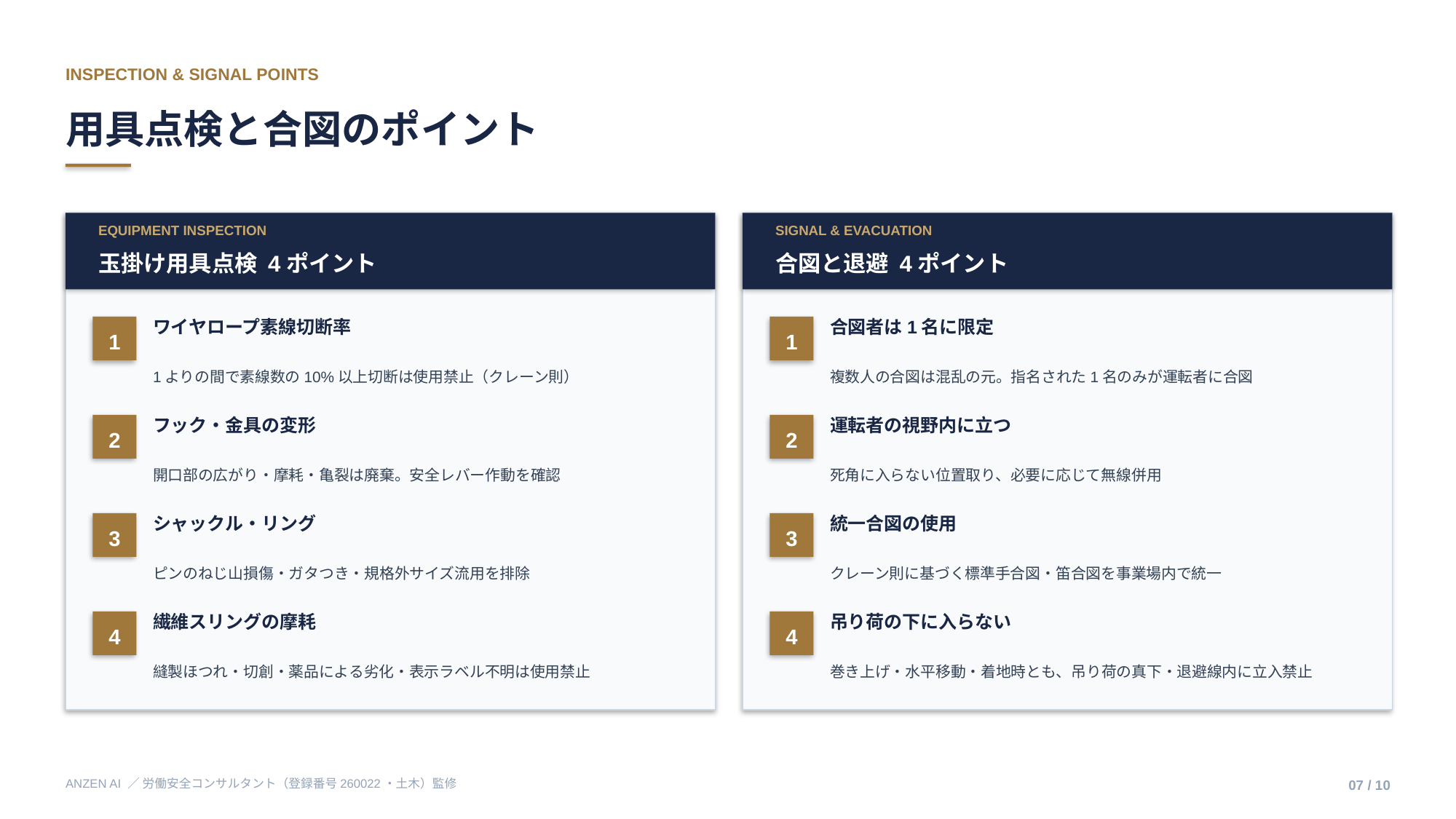

INSPECTION & SIGNAL POINTS
用具点検と合図のポイント

EQUIPMENT INSPECTION
SIGNAL & EVACUATION
玉掛け用具点検 4ポイント
合図と退避 4ポイント
ワイヤロープ素線切断率
合図者は1名に限定

1

1
1よりの間で素線数の10%以上切断は使用禁止（クレーン則）
複数人の合図は混乱の元。指名された1名のみが運転者に合図
フック・金具の変形
運転者の視野内に立つ

2

2
開口部の広がり・摩耗・亀裂は廃棄。安全レバー作動を確認
死角に入らない位置取り、必要に応じて無線併用
シャックル・リング
統一合図の使用

3

3
ピンのねじ山損傷・ガタつき・規格外サイズ流用を排除
クレーン則に基づく標準手合図・笛合図を事業場内で統一
繊維スリングの摩耗
吊り荷の下に入らない

4

4
縫製ほつれ・切創・薬品による劣化・表示ラベル不明は使用禁止
巻き上げ・水平移動・着地時とも、吊り荷の真下・退避線内に立入禁止
ANZEN AI ／ 労働安全コンサルタント（登録番号260022・土木）監修
07 / 10